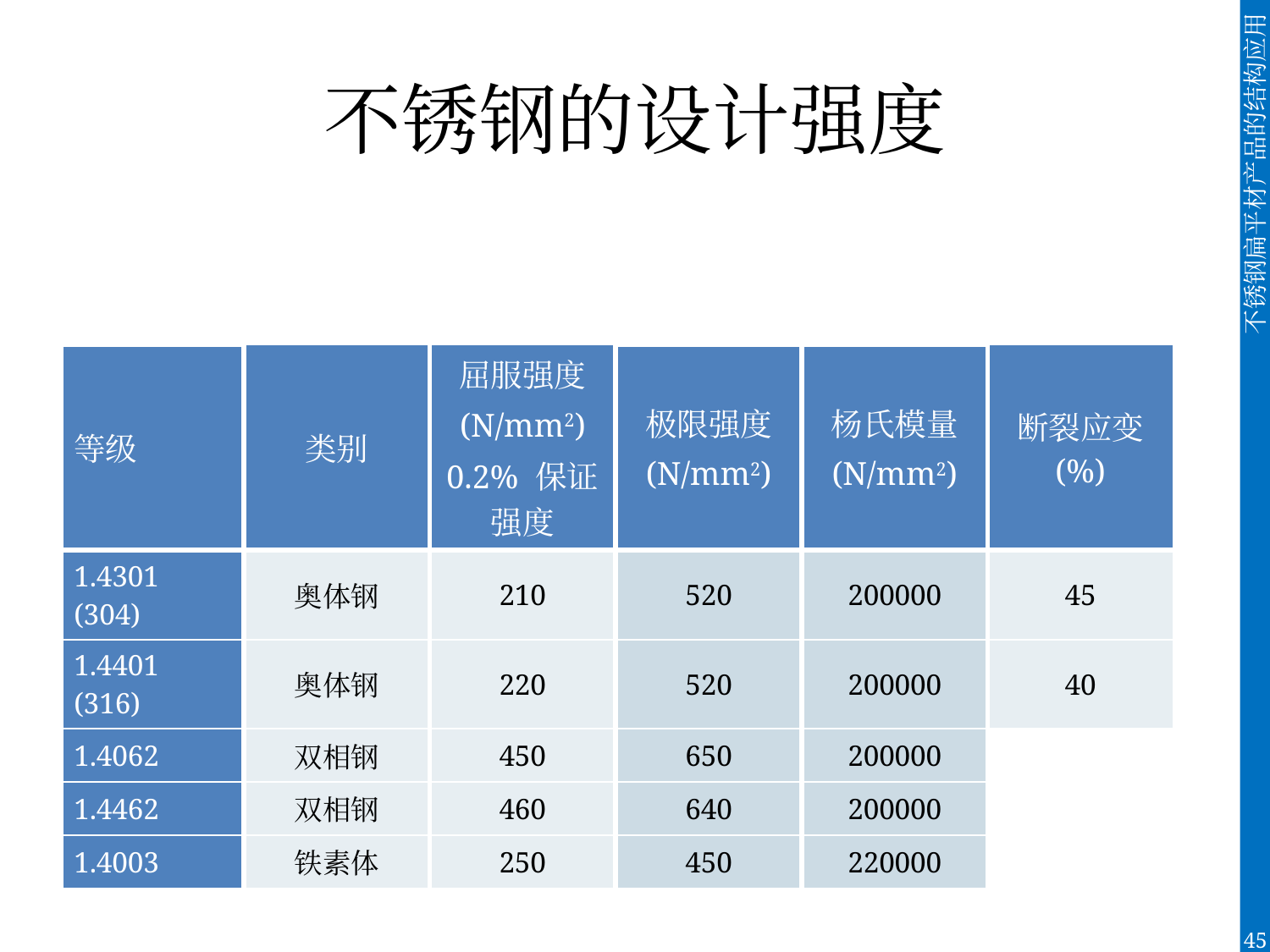

# 不锈钢的设计强度
| 等级 | 类别 | 屈服强度 (N/mm2) 0.2% 保证强度 | 极限强度 (N/mm2) | 杨氏模量 (N/mm2) | 断裂应变 (%) |
| --- | --- | --- | --- | --- | --- |
| 1.4301 (304) | 奥体钢 | 210 | 520 | 200000 | 45 |
| 1.4401 (316) | 奥体钢 | 220 | 520 | 200000 | 40 |
| 1.4062 | 双相钢 | 450 | 650 | 200000 |  |
| 1.4462 | 双相钢 | 460 | 640 | 200000 |  |
| 1.4003 | 铁素体 | 250 | 450 | 220000 |  |
45